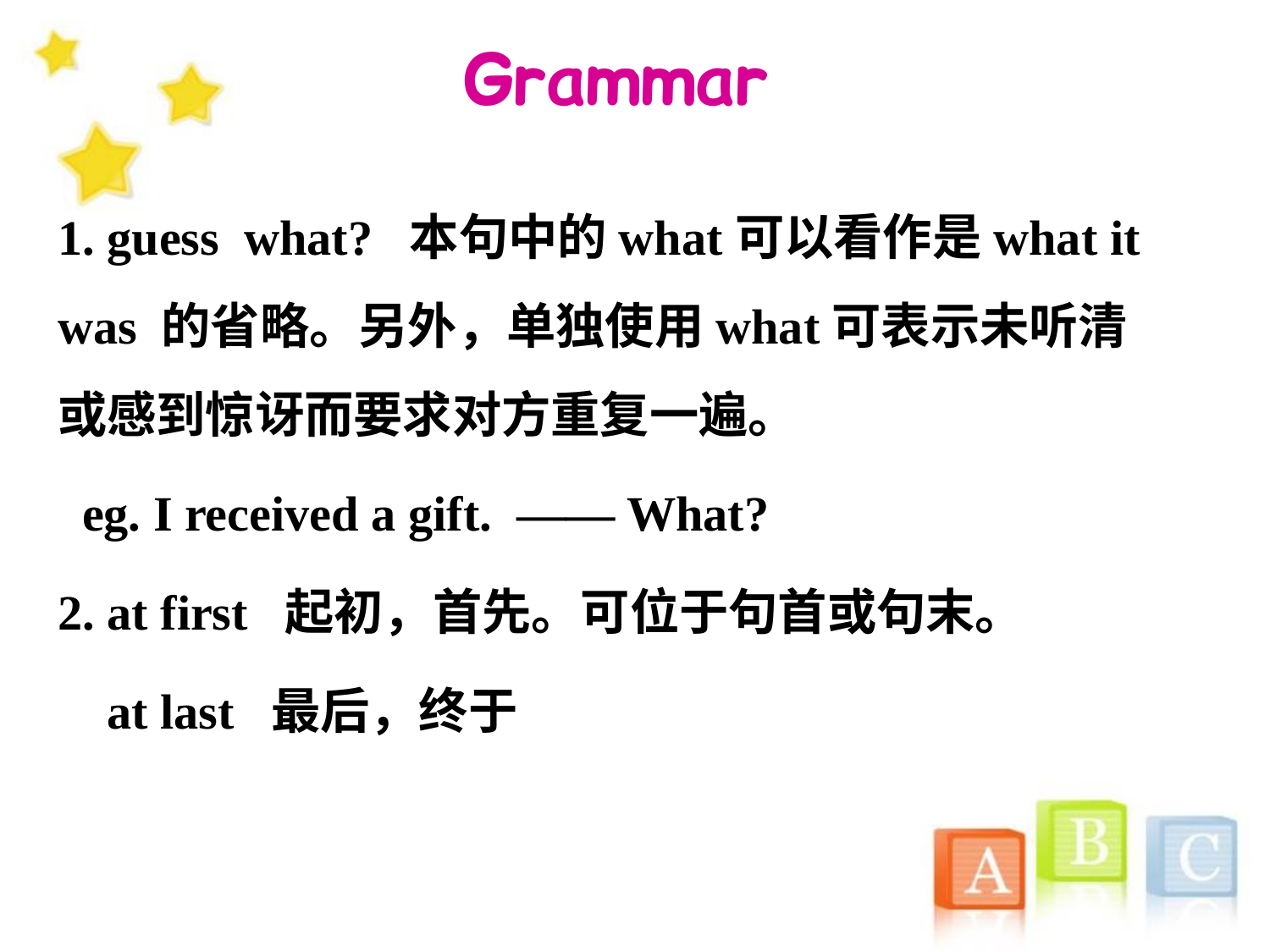

# Grammar
1. guess  what?  本句中的what可以看作是what it was 的省略。另外，单独使用what可表示未听清或感到惊讶而要求对方重复一遍。
  eg. I received a gift.  —— What?
2. at first  起初，首先。可位于句首或句末。
    at last  最后，终于